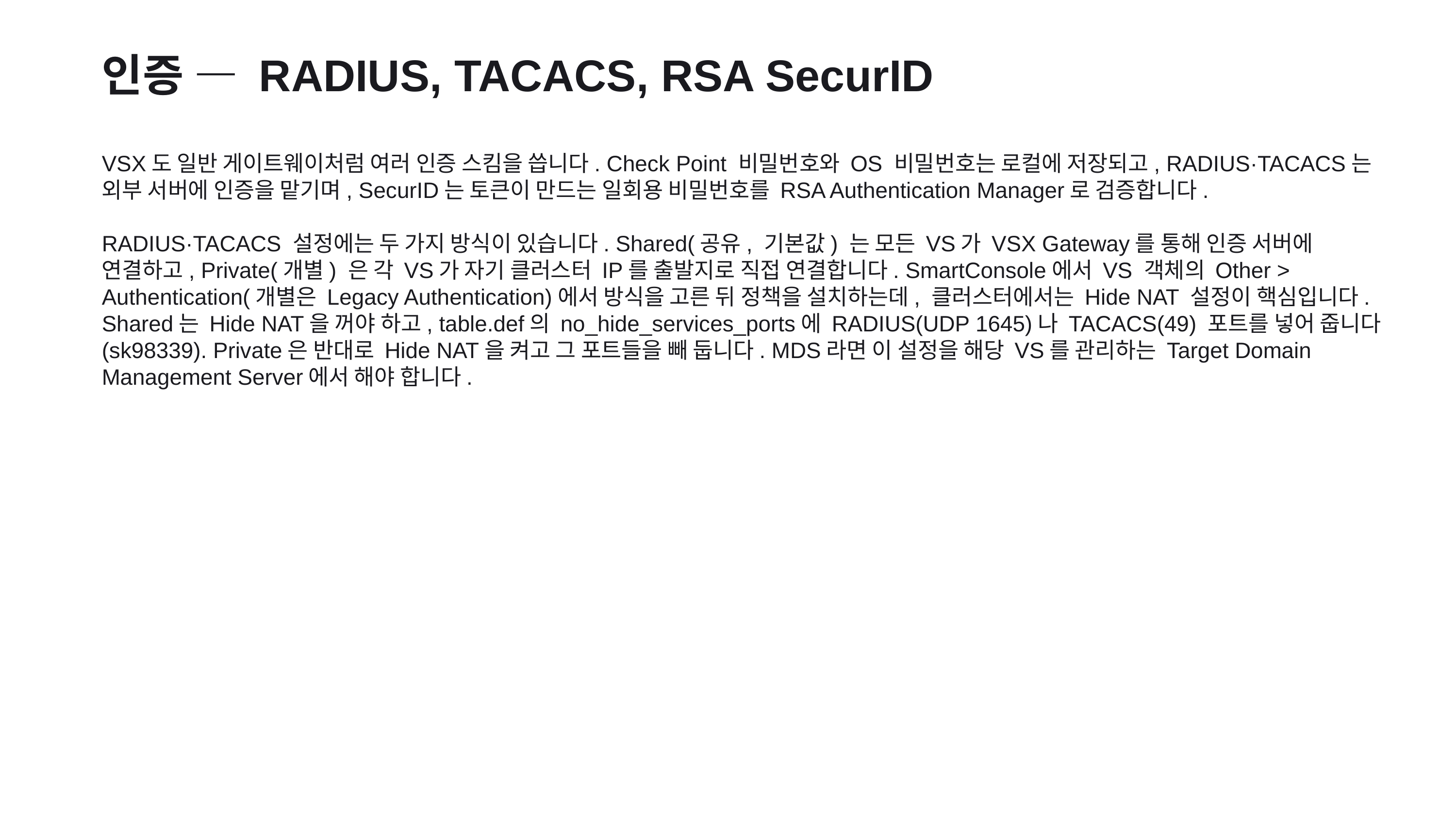

인증 — RADIUS, TACACS, RSA SecurID
VSX도 일반 게이트웨이처럼 여러 인증 스킴을 씁니다. Check Point 비밀번호와 OS 비밀번호는 로컬에 저장되고, RADIUS·TACACS는 외부 서버에 인증을 맡기며, SecurID는 토큰이 만드는 일회용 비밀번호를 RSA Authentication Manager로 검증합니다.

RADIUS·TACACS 설정에는 두 가지 방식이 있습니다. Shared(공유, 기본값) 는 모든 VS가 VSX Gateway를 통해 인증 서버에 연결하고, Private(개별) 은 각 VS가 자기 클러스터 IP를 출발지로 직접 연결합니다. SmartConsole에서 VS 객체의 Other > Authentication(개별은 Legacy Authentication)에서 방식을 고른 뒤 정책을 설치하는데, 클러스터에서는 Hide NAT 설정이 핵심입니다. Shared는 Hide NAT을 꺼야 하고, table.def의 no_hide_services_ports에 RADIUS(UDP 1645)나 TACACS(49) 포트를 넣어 줍니다(sk98339). Private은 반대로 Hide NAT을 켜고 그 포트들을 빼 둡니다. MDS라면 이 설정을 해당 VS를 관리하는 Target Domain Management Server에서 해야 합니다.